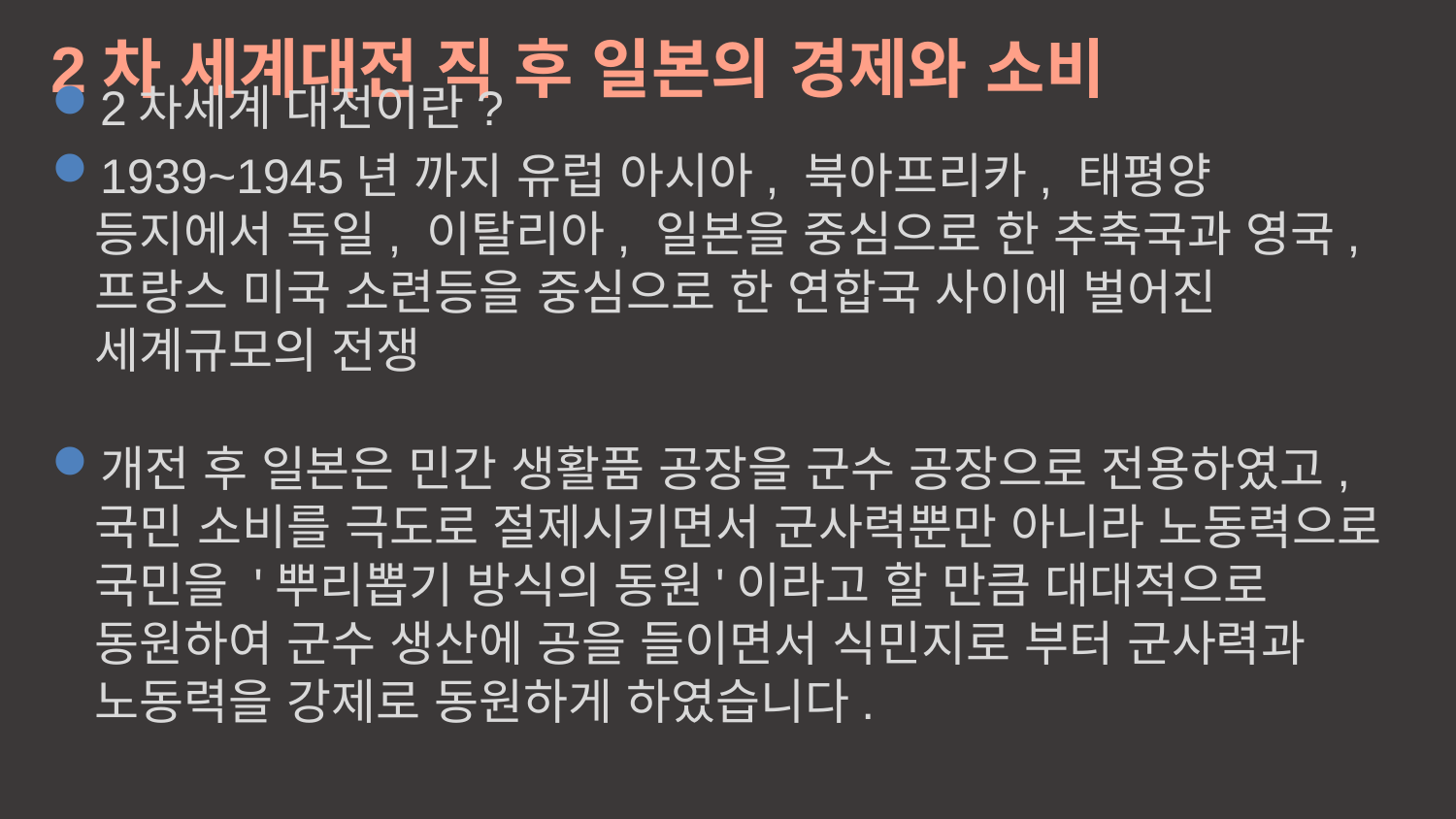

2차 세계대전 직 후 일본의 경제와 소비
2차세계 대전이란?
1939~1945년 까지 유럽 아시아, 북아프리카, 태평양 등지에서 독일, 이탈리아, 일본을 중심으로 한 추축국과 영국, 프랑스 미국 소련등을 중심으로 한 연합국 사이에 벌어진 세계규모의 전쟁

개전 후 일본은 민간 생활품 공장을 군수 공장으로 전용하였고, 국민 소비를 극도로 절제시키면서 군사력뿐만 아니라 노동력으로 국민을 '뿌리뽑기 방식의 동원'이라고 할 만큼 대대적으로 동원하여 군수 생산에 공을 들이면서 식민지로 부터 군사력과 노동력을 강제로 동원하게 하였습니다.